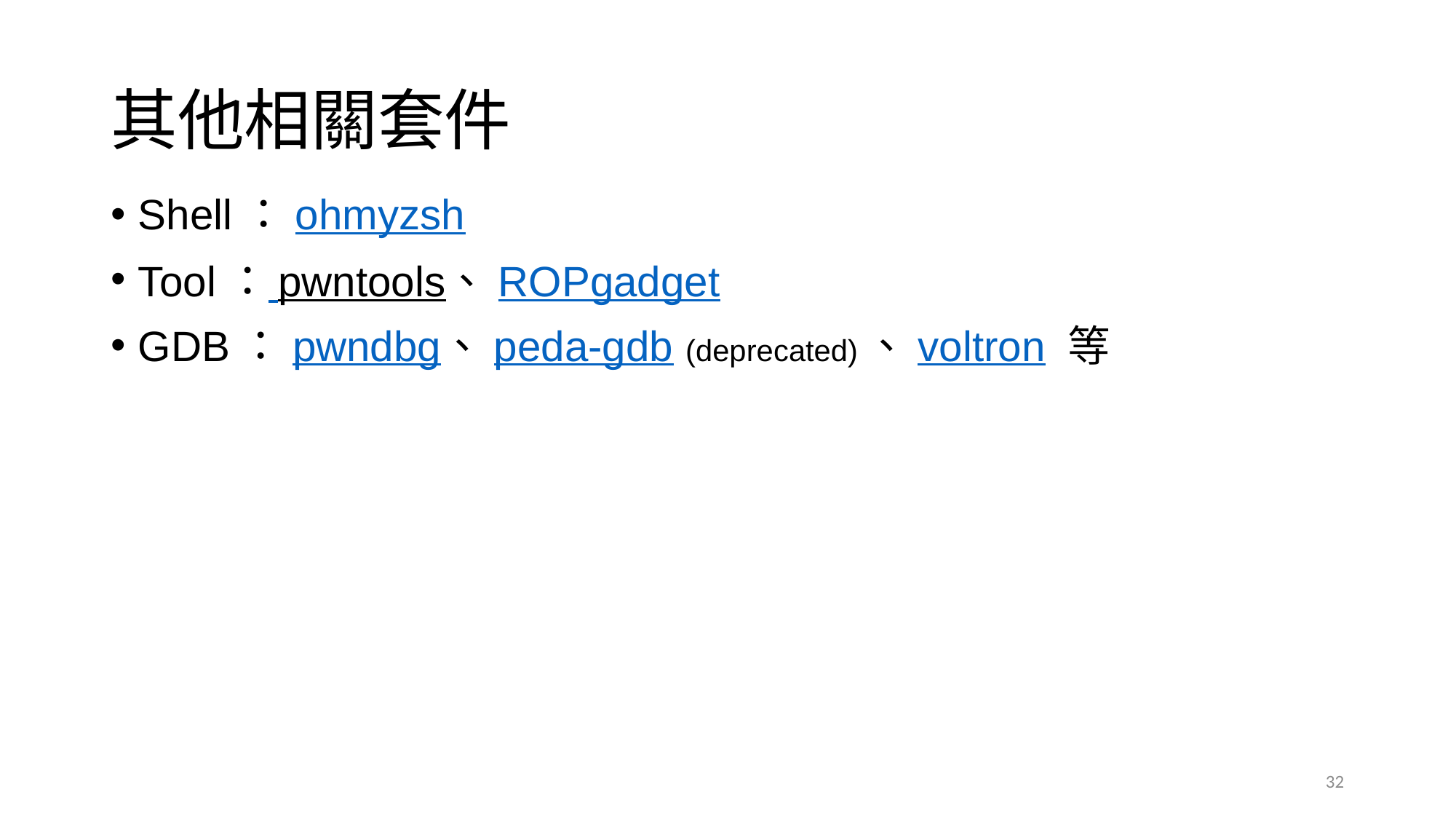

# 其他相關套件
Shell：ohmyzsh
Tool： pwntools、ROPgadget
GDB：pwndbg、peda-gdb (deprecated)、voltron 等
32